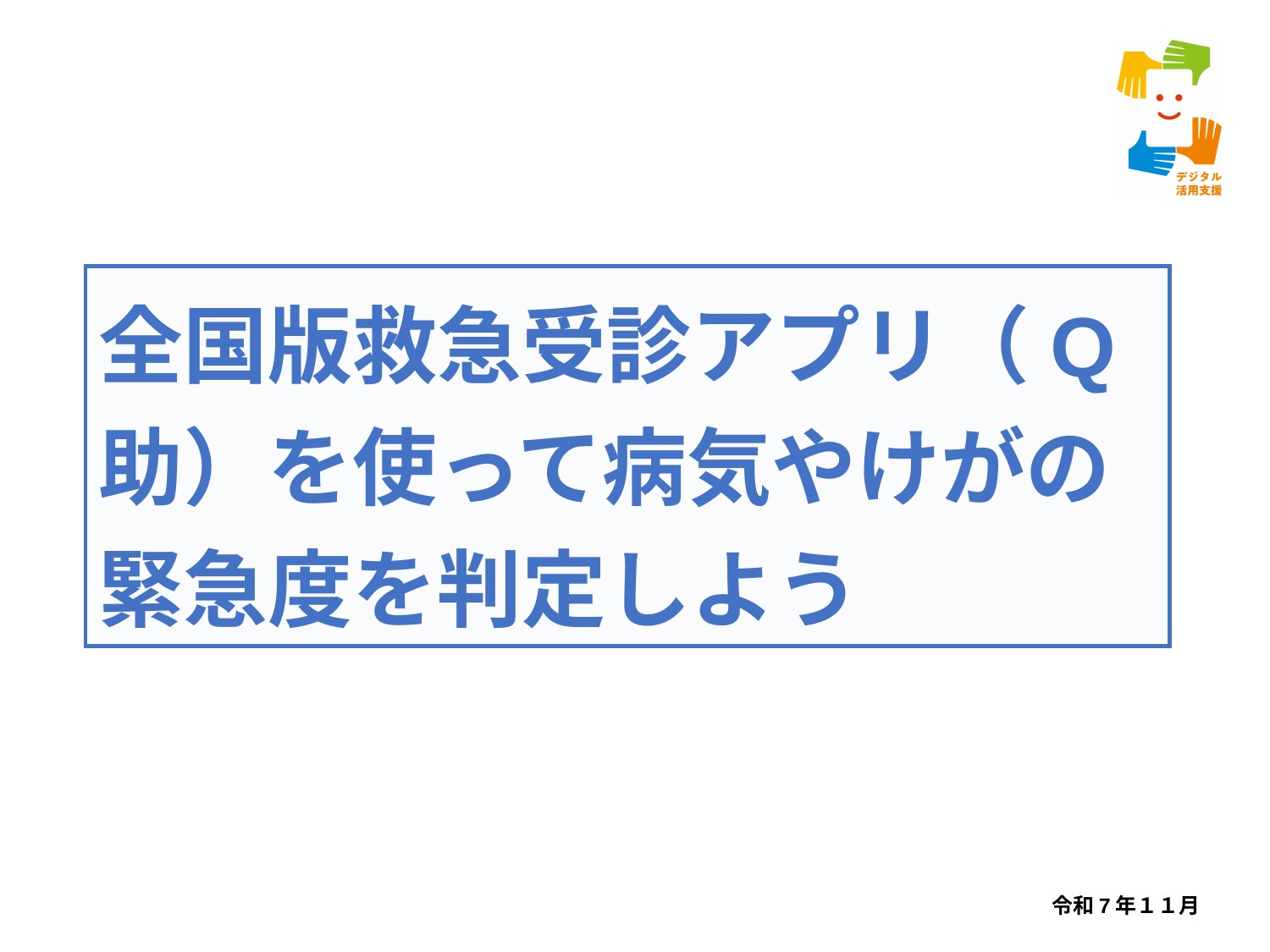

全国版救急受診アプリ（Q助）を使って病気やけがの
緊急度を判定しよう
令和7年１１月